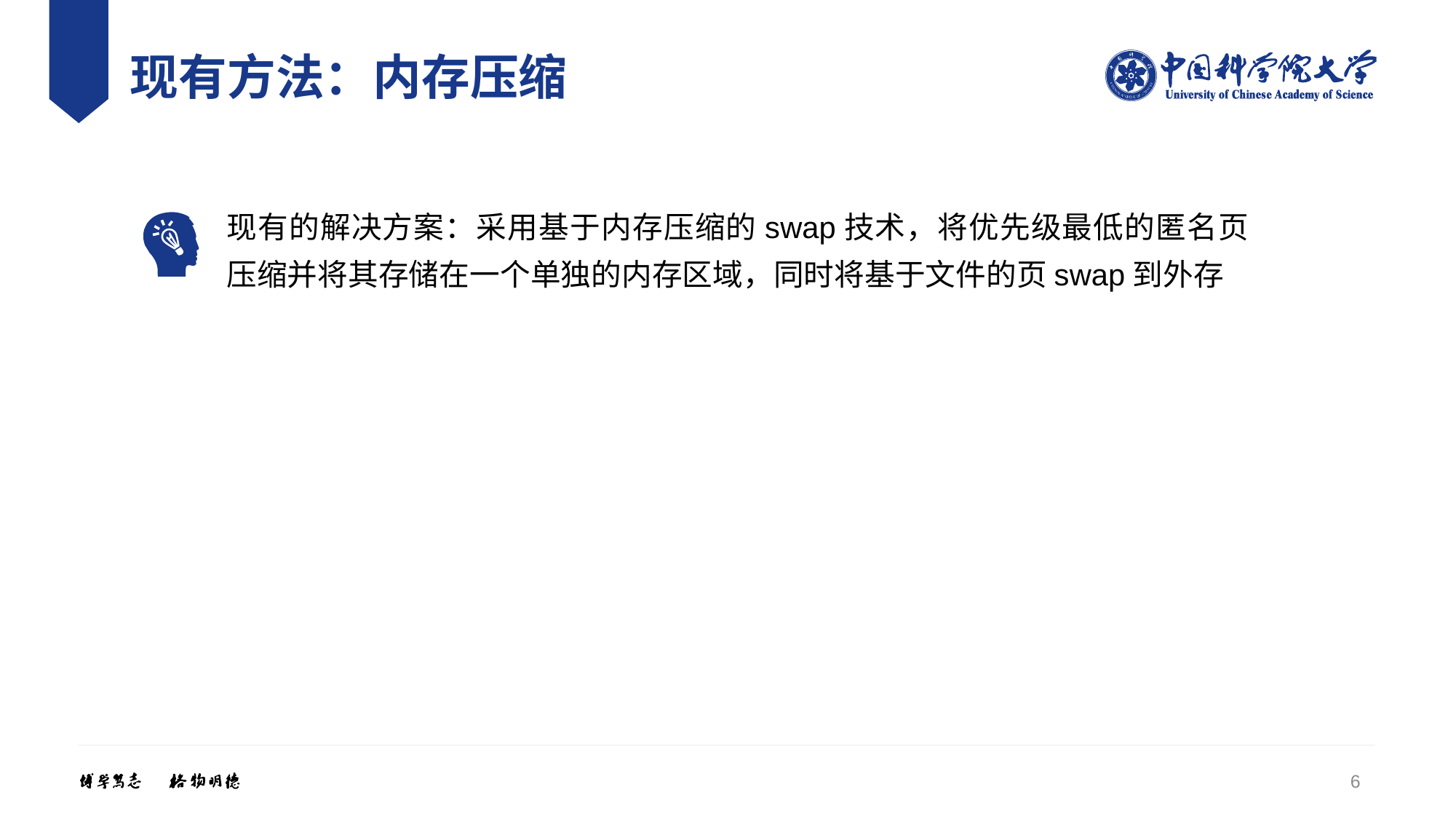

# 现有方法：内存压缩
现有的解决方案：采用基于内存压缩的swap技术，将优先级最低的匿名页压缩并将其存储在一个单独的内存区域，同时将基于文件的页swap到外存

6